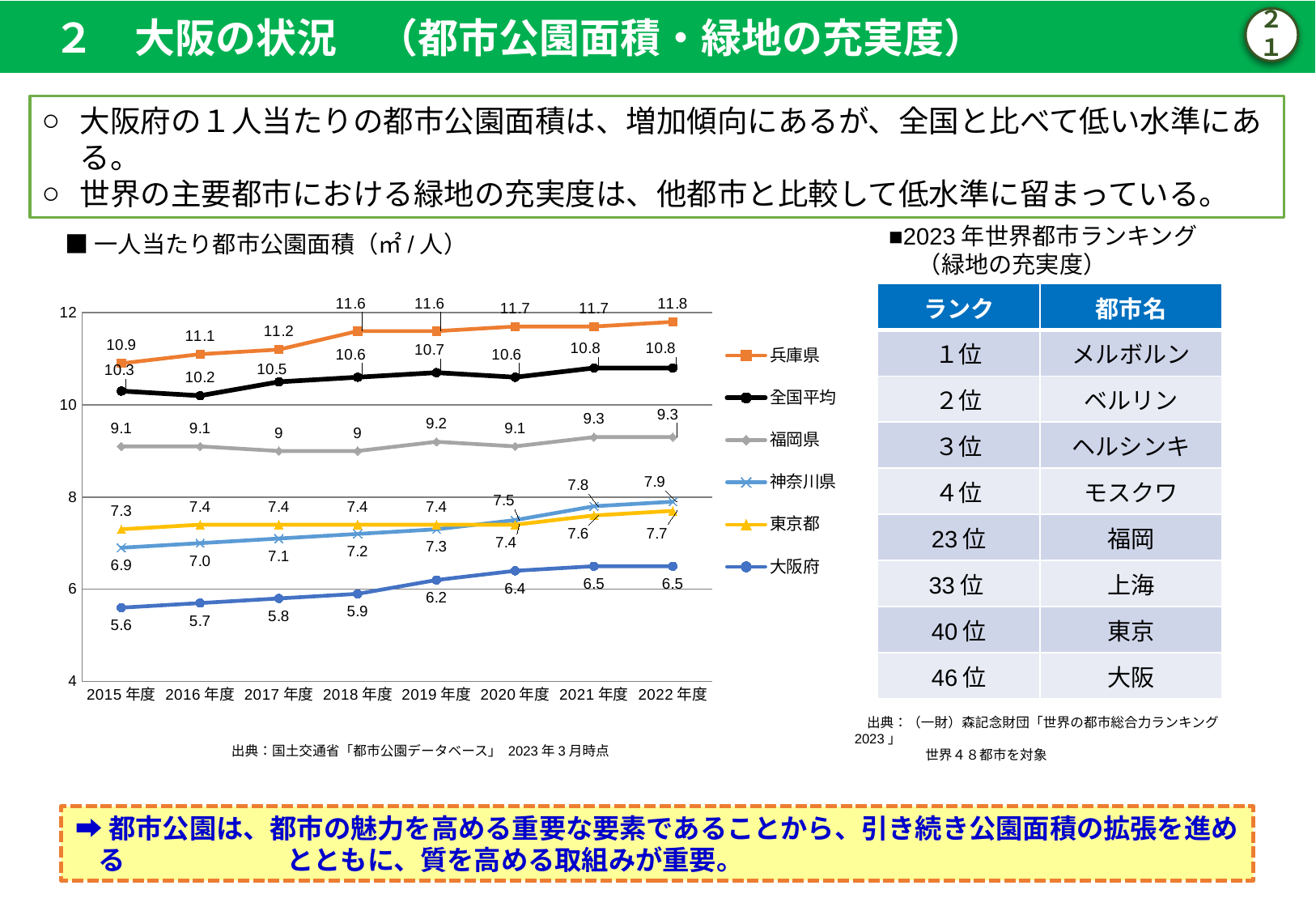

２　大阪の状況　（都市公園面積・緑地の充実度）
２１
大阪府の１人当たりの都市公園面積は、増加傾向にあるが、全国と比べて低い水準にある。
世界の主要都市における緑地の充実度は、他都市と比較して低水準に留まっている。
■2023年世界都市ランキング
　 （緑地の充実度）
■一人当たり都市公園面積（㎡/人）

### Chart

| Category | 兵庫県 | 全国平均 | 福岡県 | 神奈川県 | 東京都 | 大阪府 |
|---|---|---|---|---|---|---|
| 2015年度 | 10.9 | 10.3 | 9.1 | 6.9 | 7.3 | 5.6 |
| 2016年度 | 11.1 | 10.2 | 9.1 | 7.0 | 7.4 | 5.7 |
| 2017年度 | 11.2 | 10.5 | 9.0 | 7.1 | 7.4 | 5.8 |
| 2018年度 | 11.6 | 10.6 | 9.0 | 7.2 | 7.4 | 5.9 |
| 2019年度 | 11.6 | 10.7 | 9.2 | 7.3 | 7.4 | 6.2 |
| 2020年度 | 11.7 | 10.6 | 9.1 | 7.5 | 7.4 | 6.4 |
| 2021年度 | 11.7 | 10.8 | 9.3 | 7.8 | 7.6 | 6.5 |
| 2022年度 | 11.8 | 10.8 | 9.3 | 7.9 | 7.7 | 6.5 |
| ランク | 都市名 |
| --- | --- |
| １位 | メルボルン |
| ２位 | ベルリン |
| ３位 | ヘルシンキ |
| ４位 | モスクワ |
| 23位 | 福岡 |
| 33位 | 上海 |
| 40位 | 東京 |
| 46位 | 大阪 |
   出典：（一財）森記念財団「世界の都市総合力ランキング2023」
　　　　　 世界４８都市を対象
　 出典：国土交通省「都市公園データベース」 2023年3月時点
➡都市公園は、都市の魅力を高める重要な要素であることから、引き続き公園面積の拡張を進める　　　　　　とともに、質を高める取組みが重要。